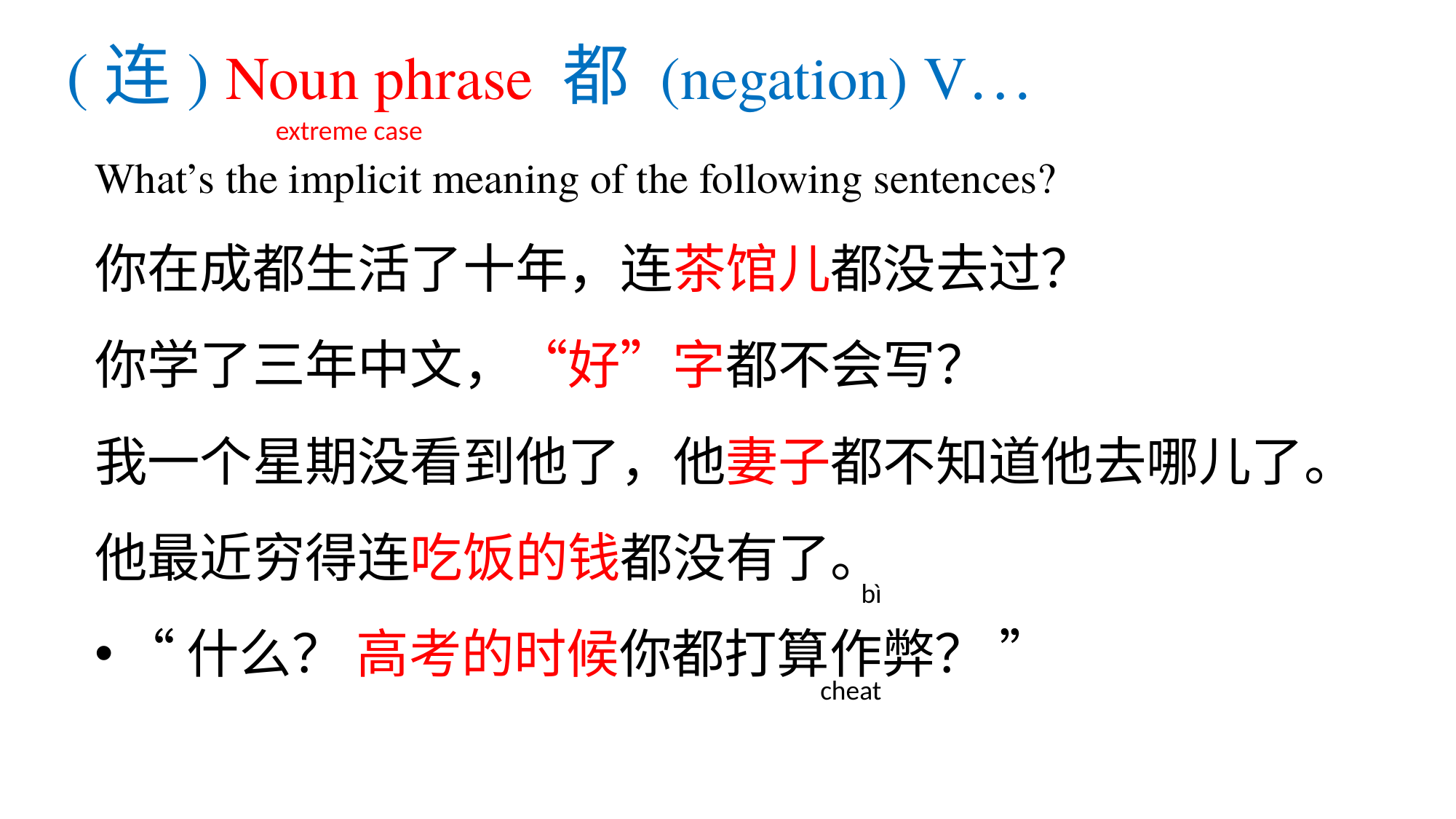

# (连) Noun phrase 都 (negation) V…
extreme case
What’s the implicit meaning of the following sentences?
你在成都生活了十年，连茶馆儿都没去过？
你学了三年中文，“好”字都不会写？
我一个星期没看到他了，他妻子都不知道他去哪儿了。
他最近穷得连吃饭的钱都没有了。
“什么？ 高考的时候你都打算作弊？ ”

bì
cheat